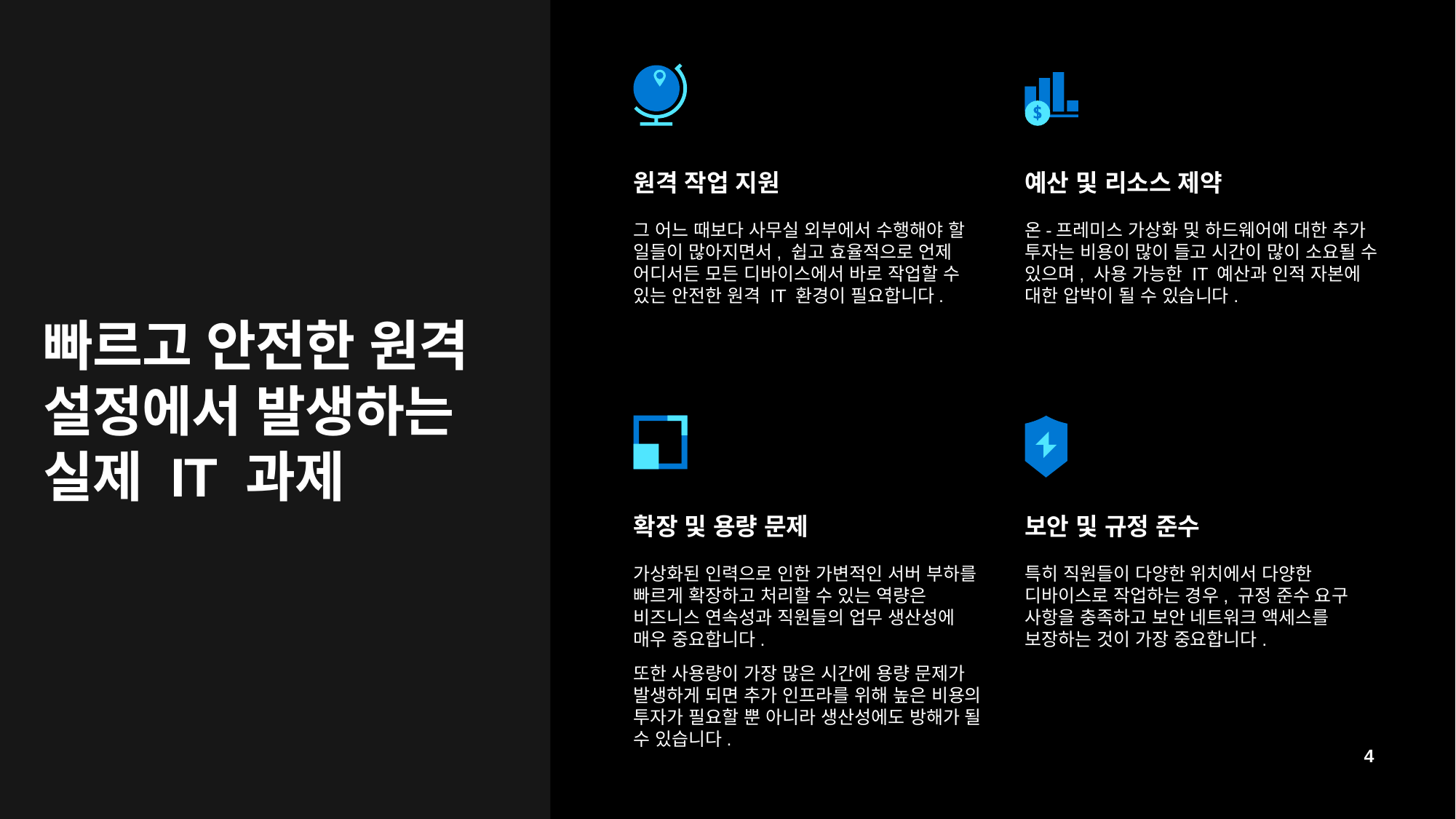

원격 작업 지원
예산 및 리소스 제약
그 어느 때보다 사무실 외부에서 수행해야 할 일들이 많아지면서, 쉽고 효율적으로 언제 어디서든 모든 디바이스에서 바로 작업할 수 있는 안전한 원격 IT 환경이 필요합니다.
온-프레미스 가상화 및 하드웨어에 대한 추가 투자는 비용이 많이 들고 시간이 많이 소요될 수 있으며, 사용 가능한 IT 예산과 인적 자본에 대한 압박이 될 수 있습니다.
# 빠르고 안전한 원격 설정에서 발생하는 실제 IT 과제

확장 및 용량 문제
보안 및 규정 준수
가상화된 인력으로 인한 가변적인 서버 부하를 빠르게 확장하고 처리할 수 있는 역량은 비즈니스 연속성과 직원들의 업무 생산성에 매우 중요합니다.
또한 사용량이 가장 많은 시간에 용량 문제가 발생하게 되면 추가 인프라를 위해 높은 비용의 투자가 필요할 뿐 아니라 생산성에도 방해가 될 수 있습니다.
특히 직원들이 다양한 위치에서 다양한 디바이스로 작업하는 경우, 규정 준수 요구 사항을 충족하고 보안 네트워크 액세스를 보장하는 것이 가장 중요합니다.
4